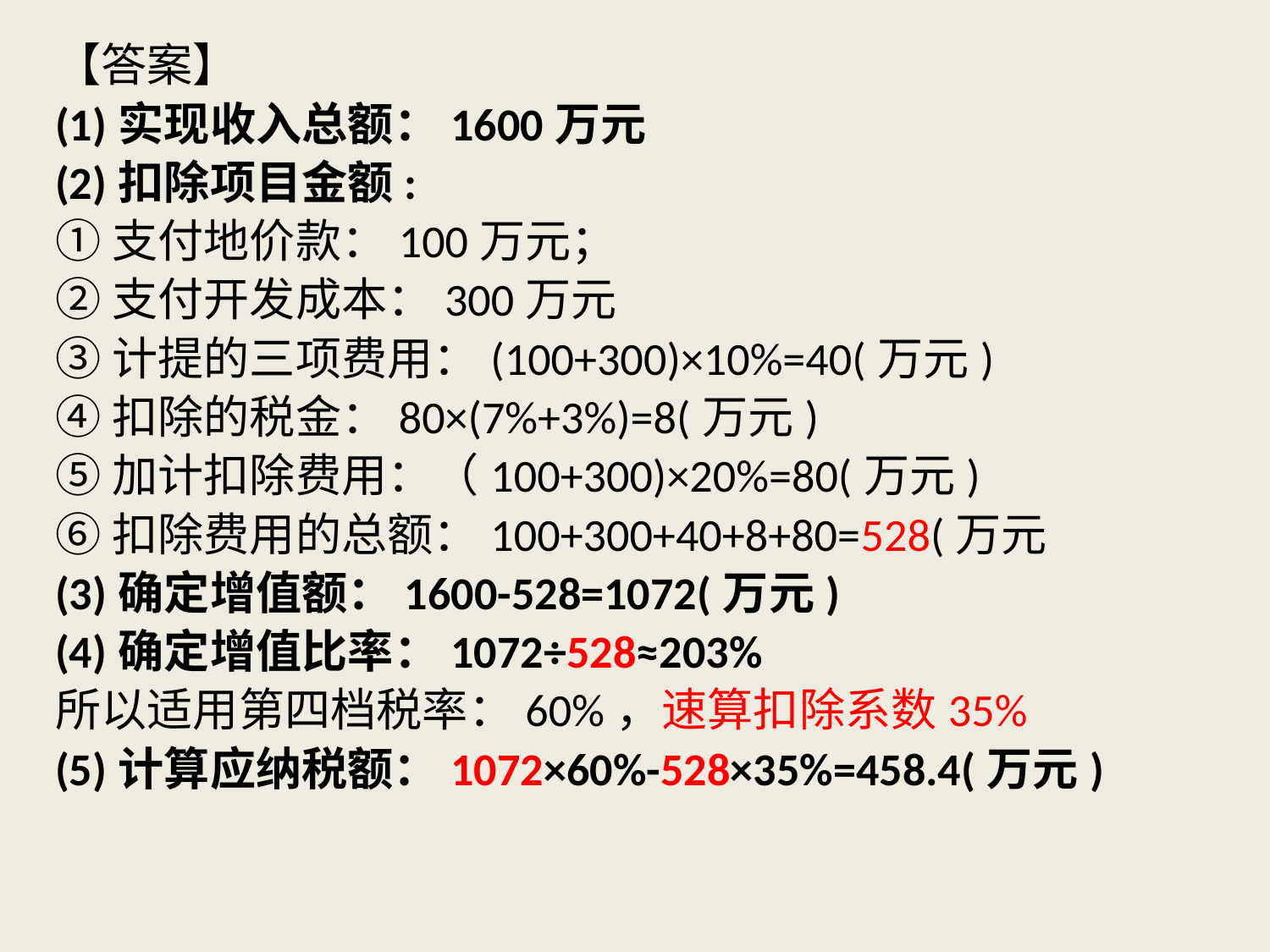

【答案】
(1)实现收入总额：1600万元
(2)扣除项目金额:
①支付地价款：100万元；
②支付开发成本：300万元
③计提的三项费用：(100+300)×10%=40(万元)
④扣除的税金：80×(7%+3%)=8(万元)
⑤加计扣除费用：（100+300)×20%=80(万元)
⑥扣除费用的总额：100+300+40+8+80=528(万元
(3)确定增值额：1600-528=1072(万元)
(4)确定增值比率：1072÷528≈203%
所以适用第四档税率：60%，速算扣除系数35%
(5)计算应纳税额：1072×60%-528×35%=458.4(万元)